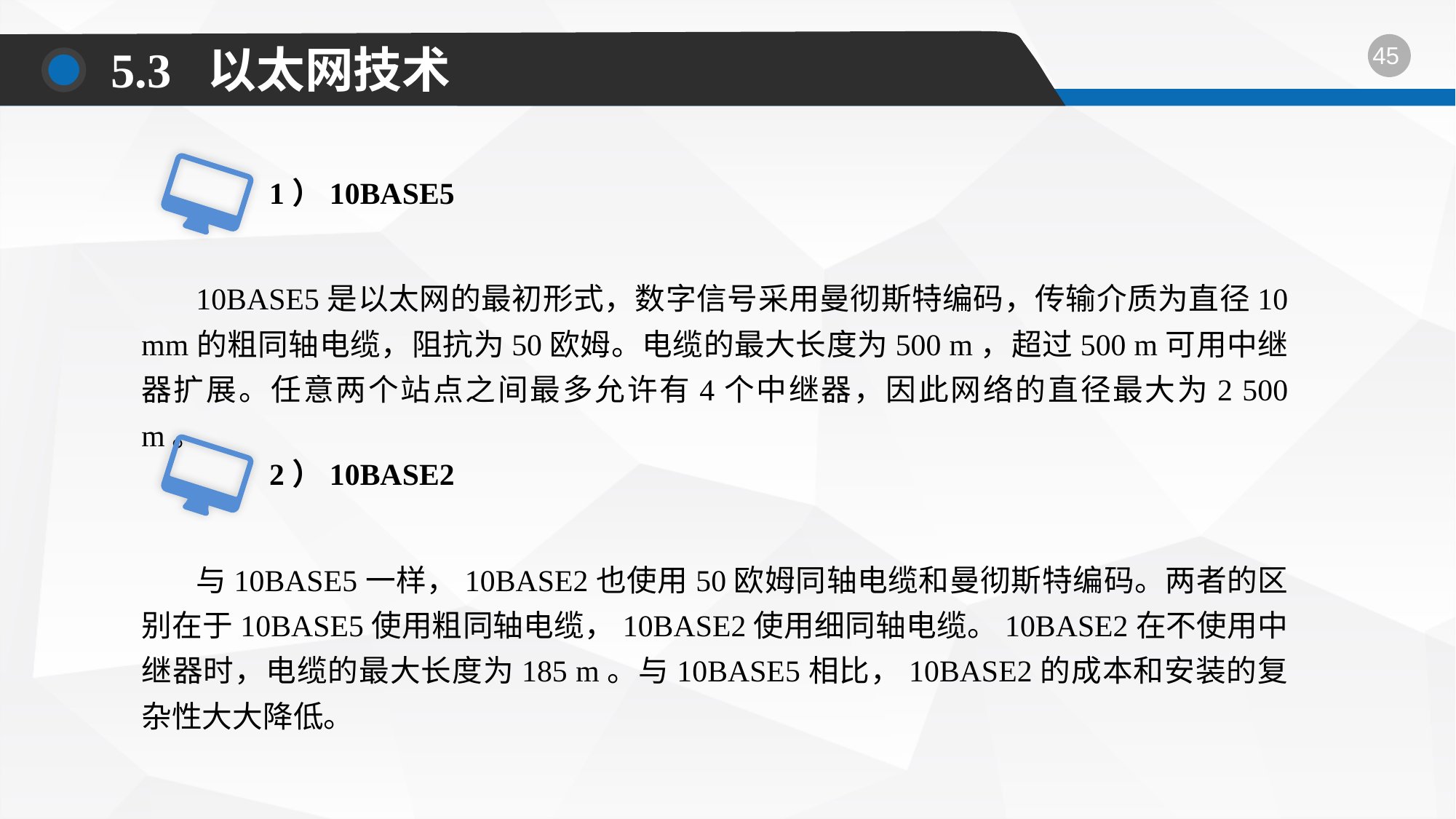

5.3  以太网技术

1）10BASE5
10BASE5是以太网的最初形式，数字信号采用曼彻斯特编码，传输介质为直径10 mm的粗同轴电缆，阻抗为50欧姆。电缆的最大长度为500 m，超过500 m可用中继器扩展。任意两个站点之间最多允许有4个中继器，因此网络的直径最大为2 500 m。

2）10BASE2
与10BASE5一样，10BASE2也使用50欧姆同轴电缆和曼彻斯特编码。两者的区别在于10BASE5使用粗同轴电缆，10BASE2使用细同轴电缆。10BASE2在不使用中继器时，电缆的最大长度为185 m。与10BASE5相比，10BASE2的成本和安装的复杂性大大降低。